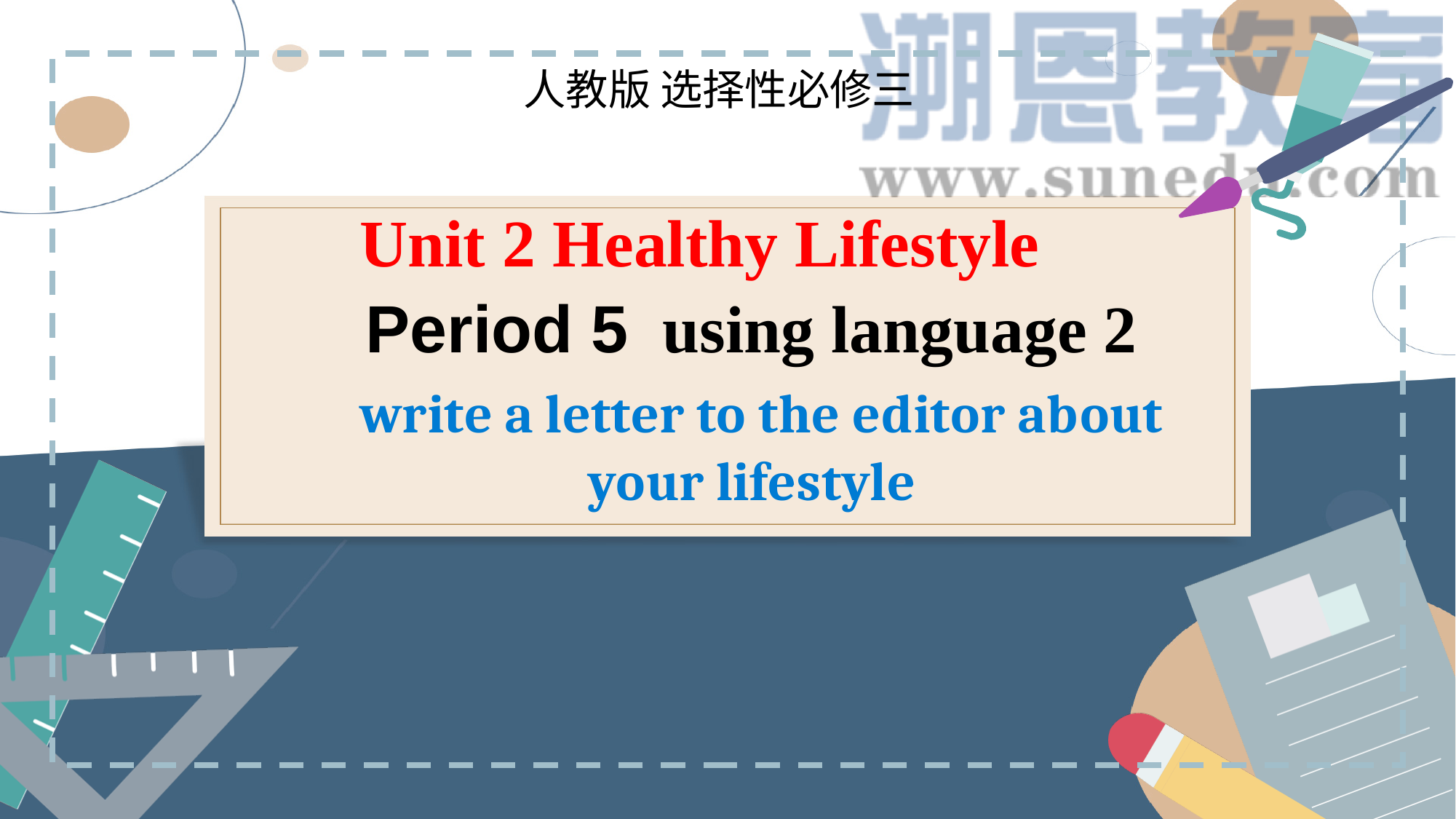

人教版 选择性必修三
Unit 2 Healthy Lifestyle
Period 5  using language 2
 write a letter to the editor about your lifestyle